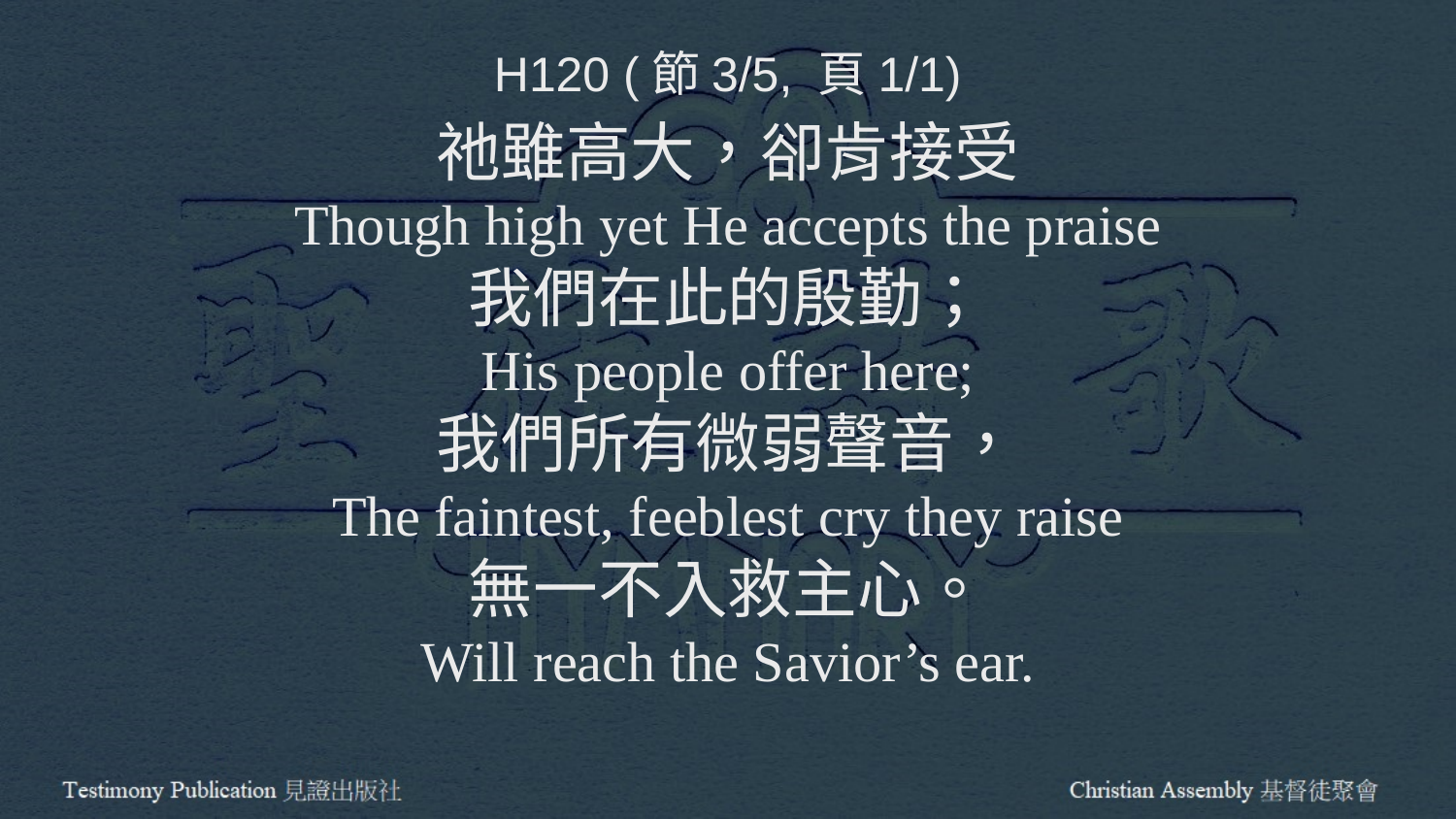

H120 (節3/5, 頁1/1)
祂雖高大，卻肯接受
Though high yet He accepts the praise
我們在此的殷勤；
His people offer here;
我們所有微弱聲音，
The faintest, feeblest cry they raise
無一不入救主心。
Will reach the Savior’s ear.